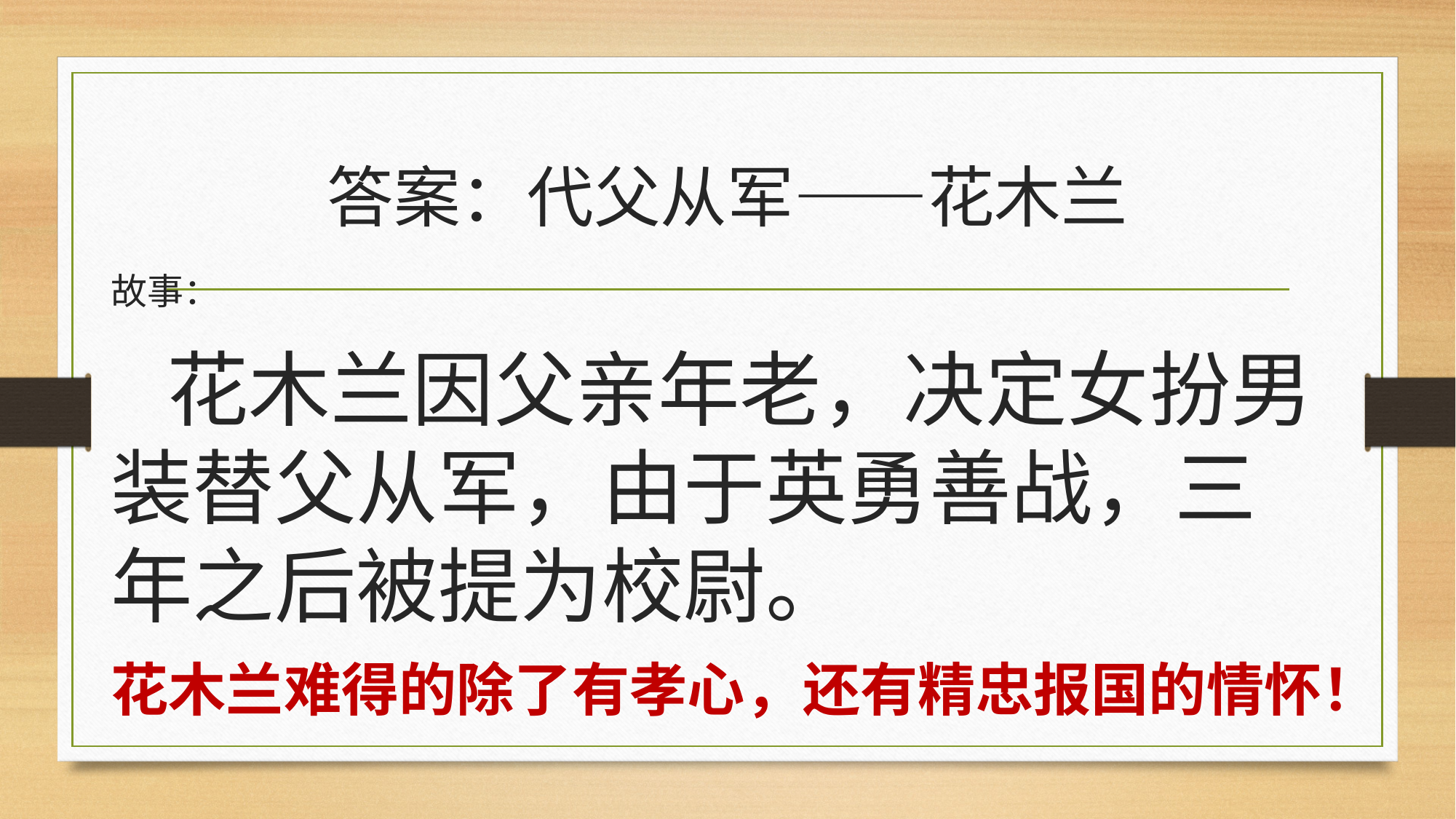

# 答案：代父从军——花木兰
故事：
        花木兰因父亲年老，决定女扮男装替父从军，由于英勇善战，三年之后被提为校尉。
花木兰难得的除了有孝心，还有精忠报国的情怀！